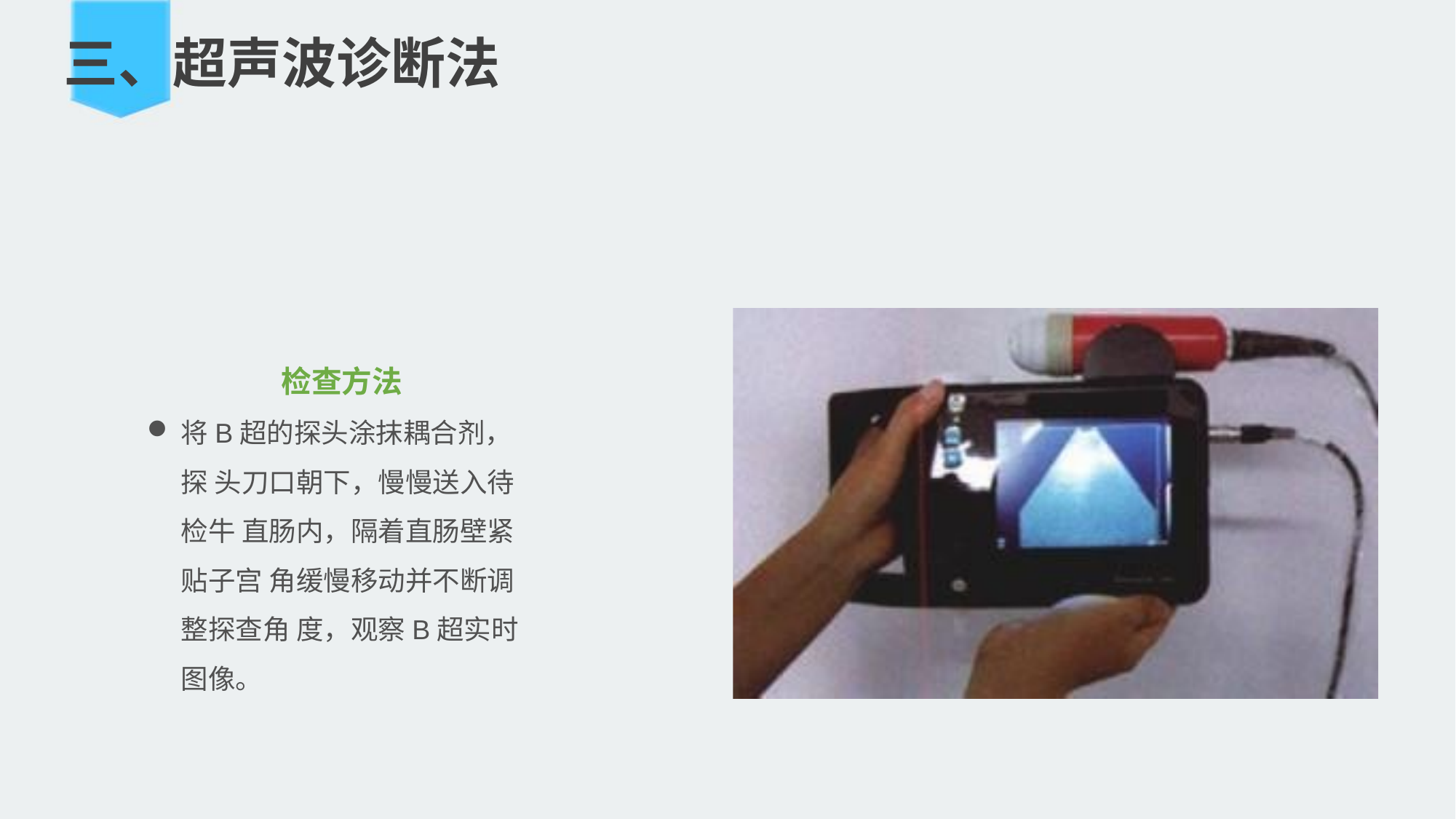

三、超声波诊断法
#

检查方法
将B超的探头涂抹耦合剂，探 头刀口朝下，慢慢送入待检牛 直肠内，隔着直肠壁紧贴子宫 角缓慢移动并不断调整探查角 度，观察B超实时图像。